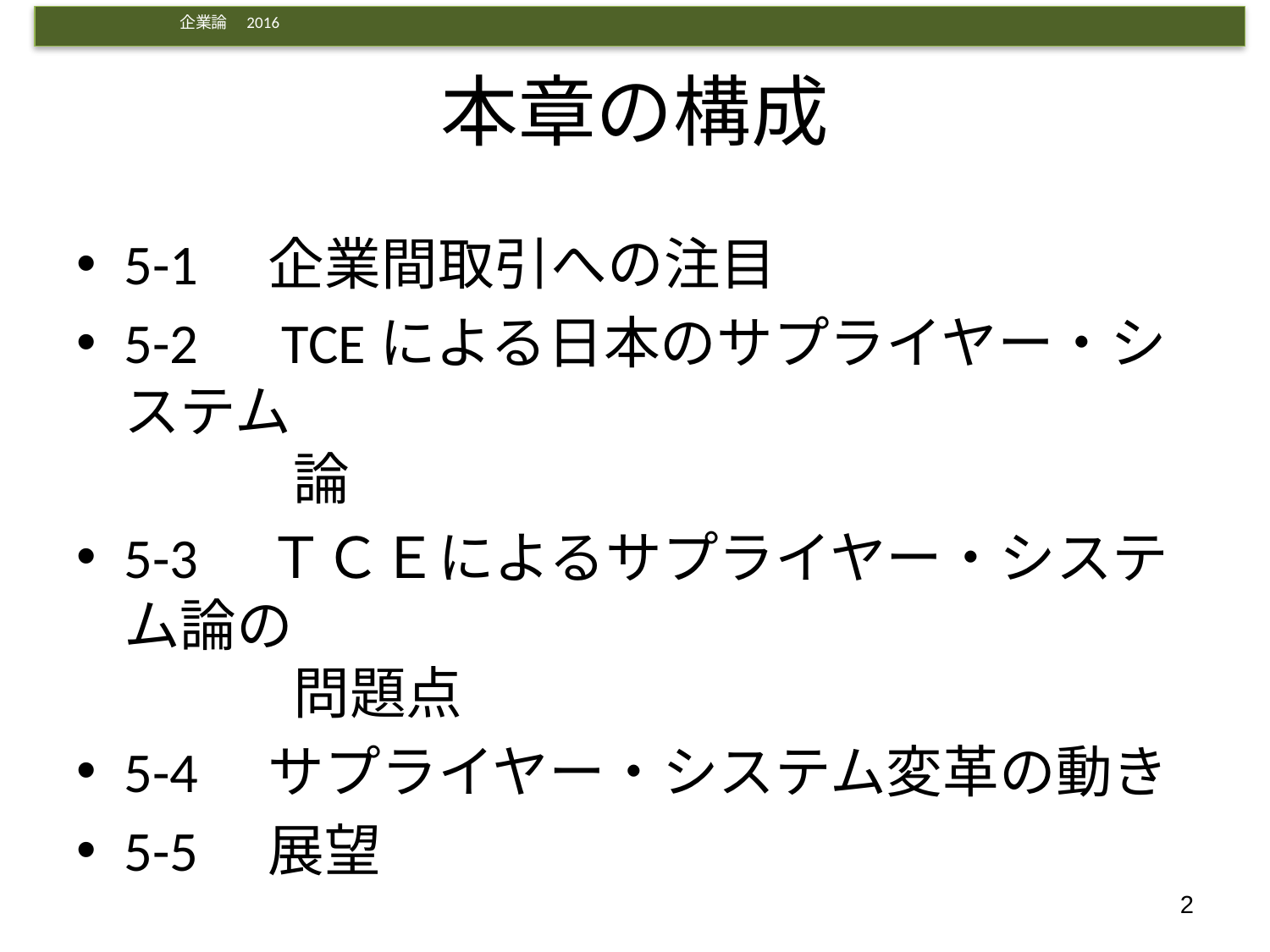

# 本章の構成
5-1　企業間取引への注目
5-2　TCEによる日本のサプライヤー・システム
　　　論
5-3　ＴＣＥによるサプライヤー・システム論の
　　　問題点
5-4　サプライヤー・システム変革の動き
5-5　展望
2